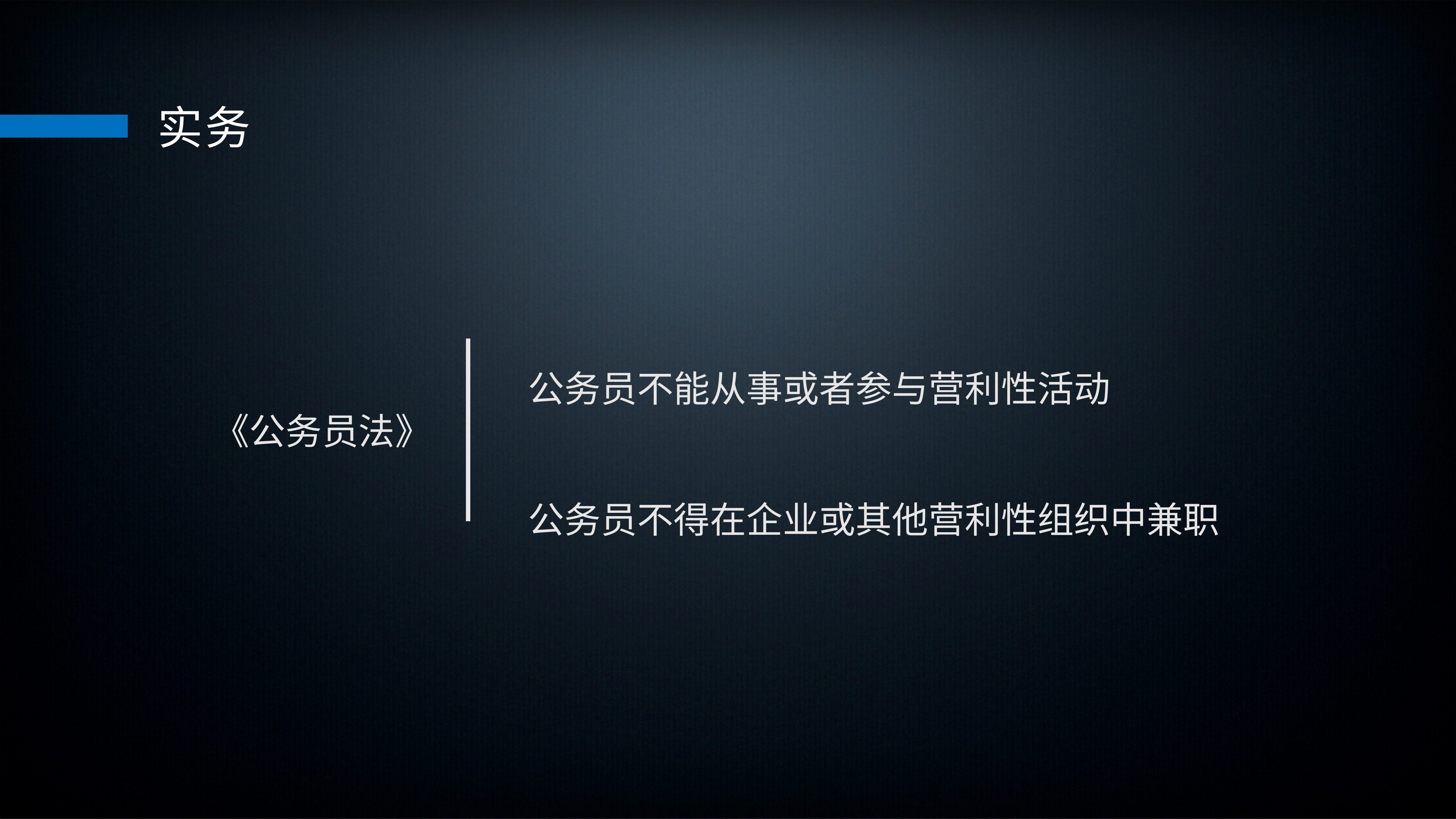

实务

公务员不能从事或者参与营利性活动
公务员不得在企业或其他营利性组织中兼职

《公务员法》